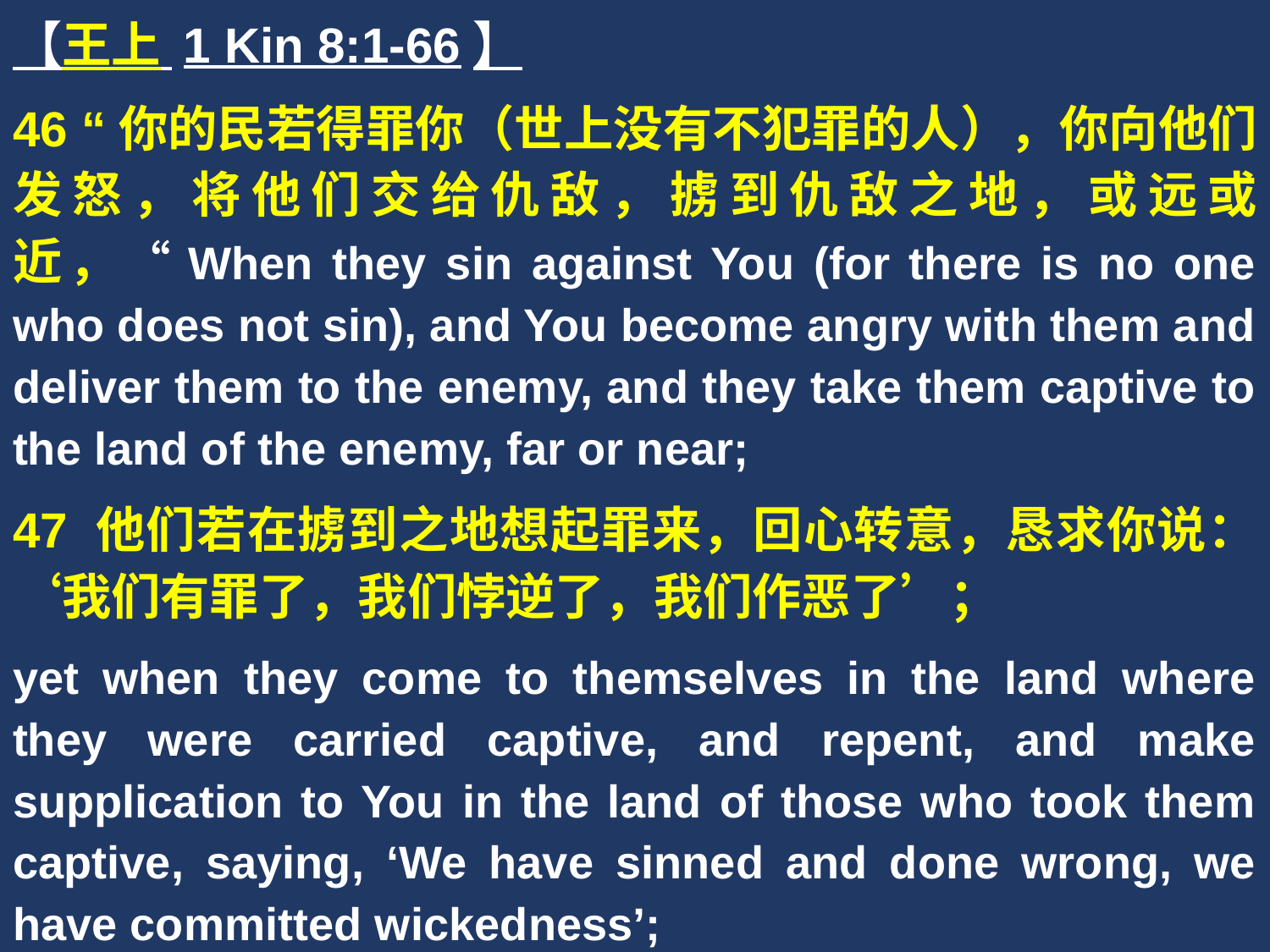

【王上 1 Kin 8:1-66】
46 “你的民若得罪你（世上没有不犯罪的人），你向他们发怒，将他们交给仇敌，掳到仇敌之地，或远或近，“When they sin against You (for there is no one who does not sin), and You become angry with them and deliver them to the enemy, and they take them captive to the land of the enemy, far or near;
47 他们若在掳到之地想起罪来，回心转意，恳求你说：‘我们有罪了，我们悖逆了，我们作恶了’；
yet when they come to themselves in the land where they were carried captive, and repent, and make supplication to You in the land of those who took them captive, saying, ‘We have sinned and done wrong, we have committed wickedness’;